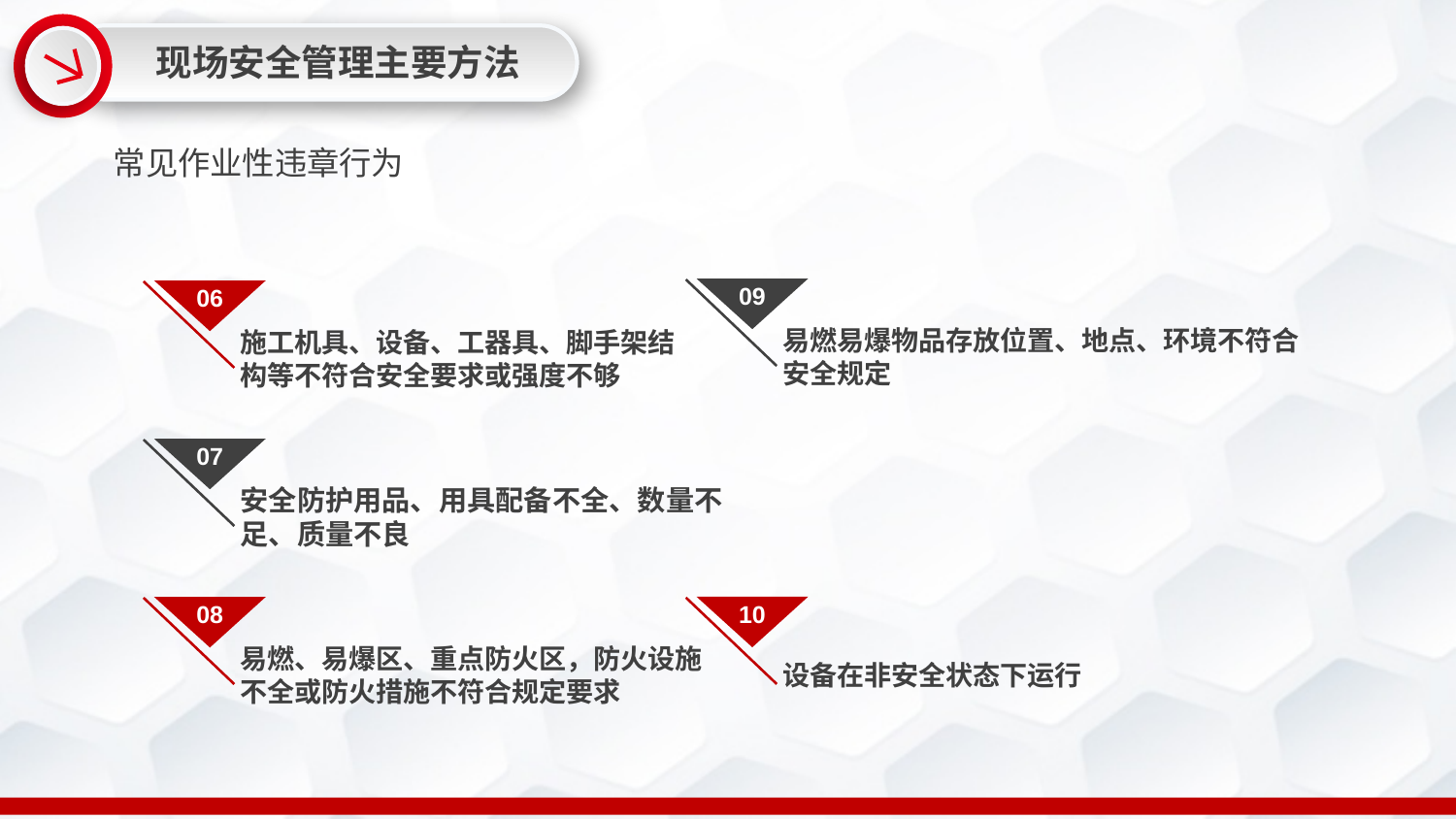

现场安全管理主要方法
常见作业性违章行为
09
易燃易爆物品存放位置、地点、环境不符合安全规定
06
施工机具、设备、工器具、脚手架结构等不符合安全要求或强度不够
07
安全防护用品、用具配备不全、数量不足、质量不良
10
设备在非安全状态下运行
08
易燃、易爆区、重点防火区，防火设施不全或防火措施不符合规定要求